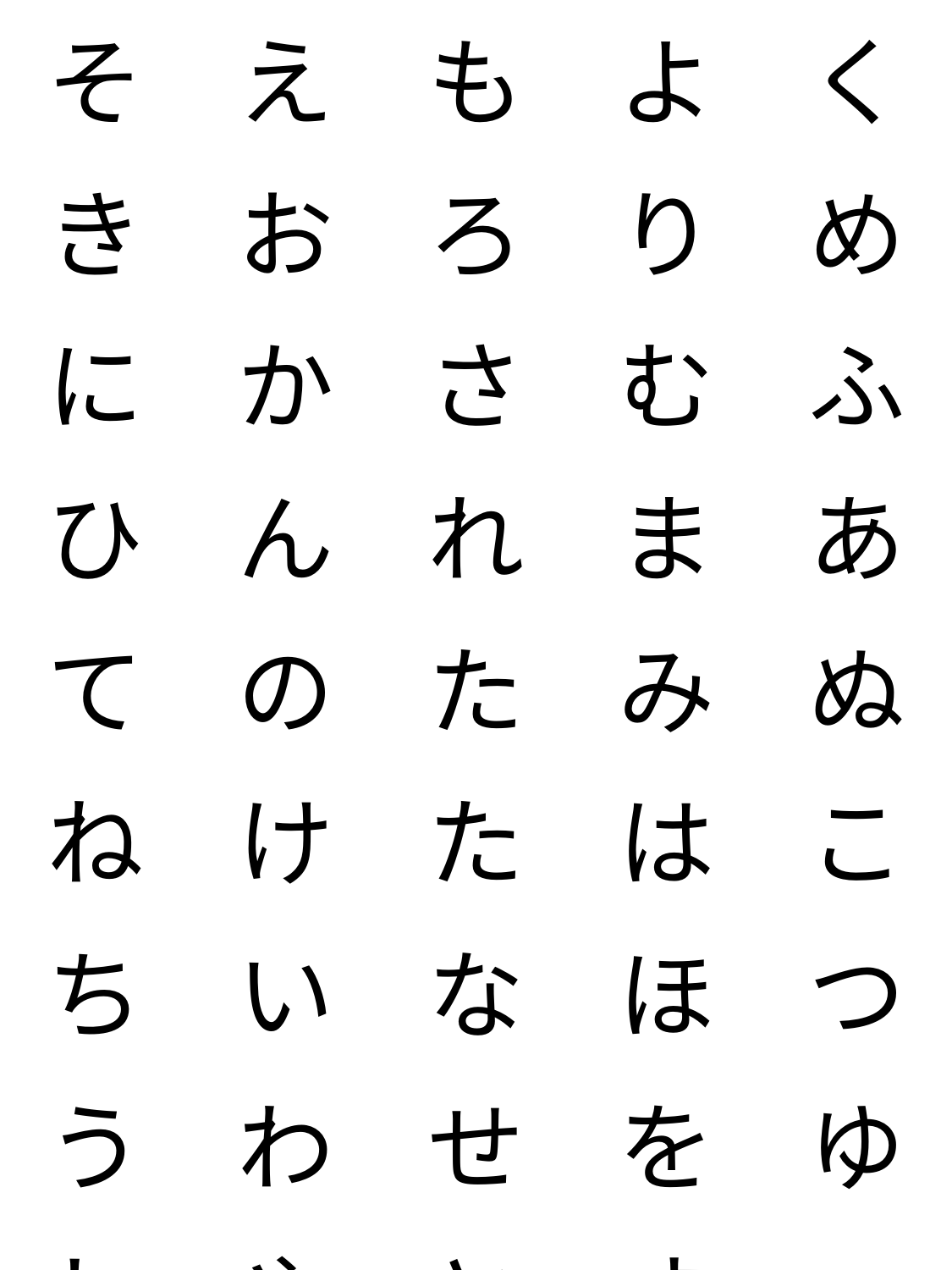

| そ | え | も | よ | く |
| --- | --- | --- | --- | --- |
| き | お | ろ | り | め |
| に | か | さ | む | ふ |
| ひ | ん | れ | ま | あ |
| て | の | た | み | ぬ |
| ね | け | た | は | こ |
| ち | い | な | ほ | つ |
| う | わ | せ | を | ゆ |
| し | や | と | す | へ |